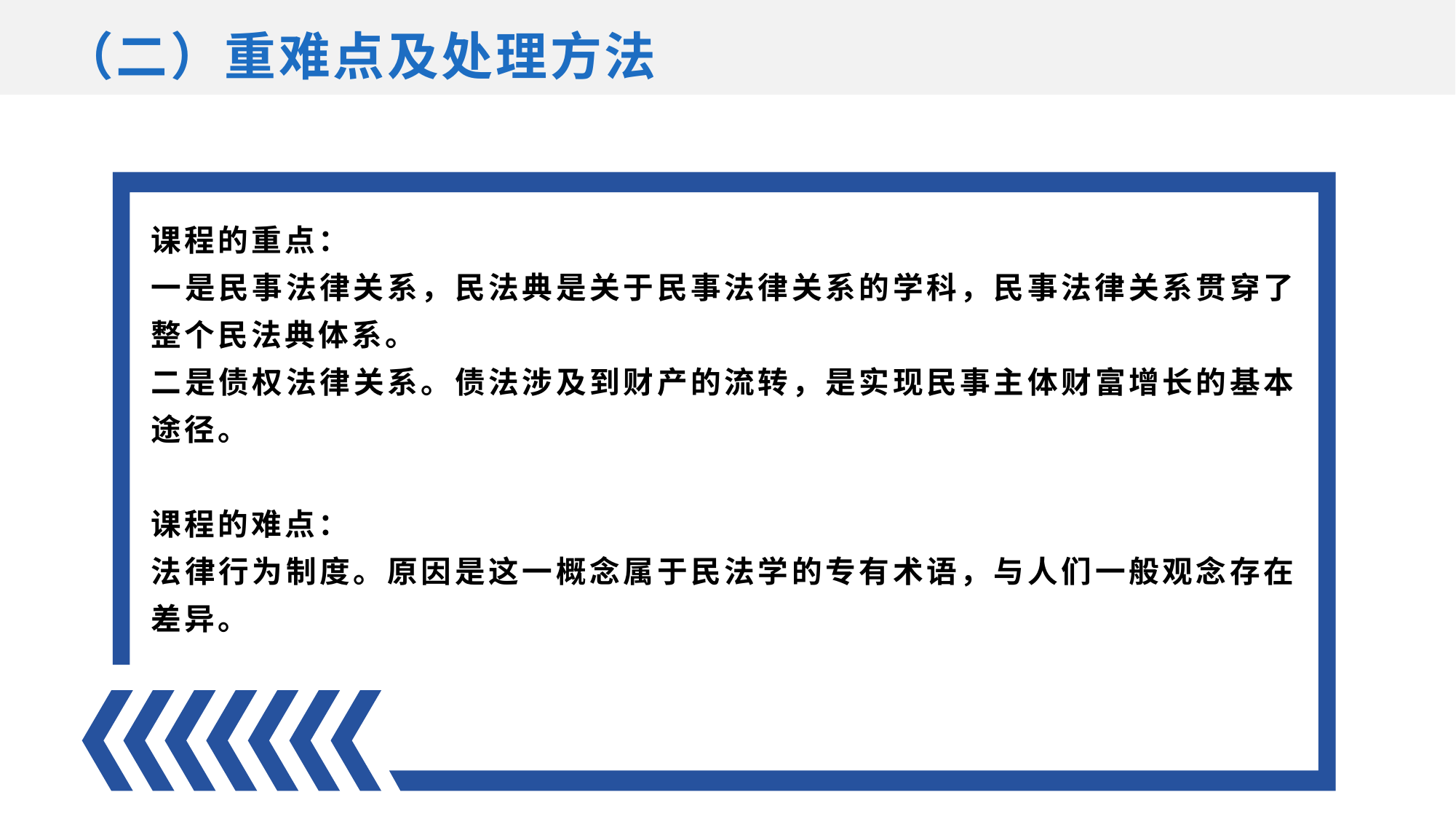

（二）重难点及处理方法

课程的重点：
一是民事法律关系，民法典是关于民事法律关系的学科，民事法律关系贯穿了整个民法典体系。
二是债权法律关系。债法涉及到财产的流转，是实现民事主体财富增长的基本途径。

课程的难点：
法律行为制度。原因是这一概念属于民法学的专有术语，与人们一般观念存在差异。